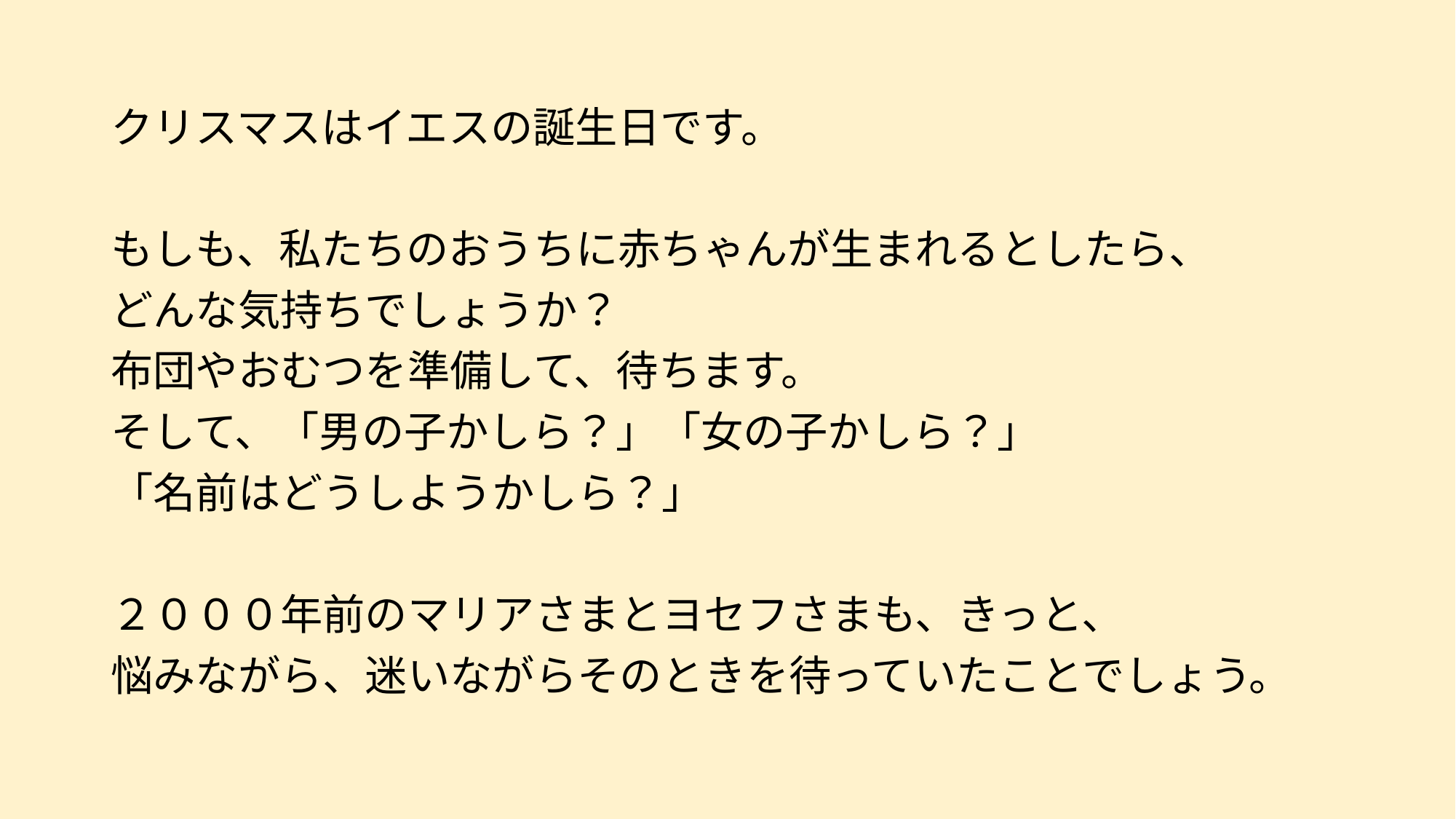

クリスマスはイエスの誕生日です。

もしも、私たちのおうちに赤ちゃんが生まれるとしたら、
どんな気持ちでしょうか？
布団やおむつを準備して、待ちます。
そして、「男の子かしら？」「女の子かしら？」
「名前はどうしようかしら？」

２０００年前のマリアさまとヨセフさまも、きっと、
悩みながら、迷いながらそのときを待っていたことでしょう。